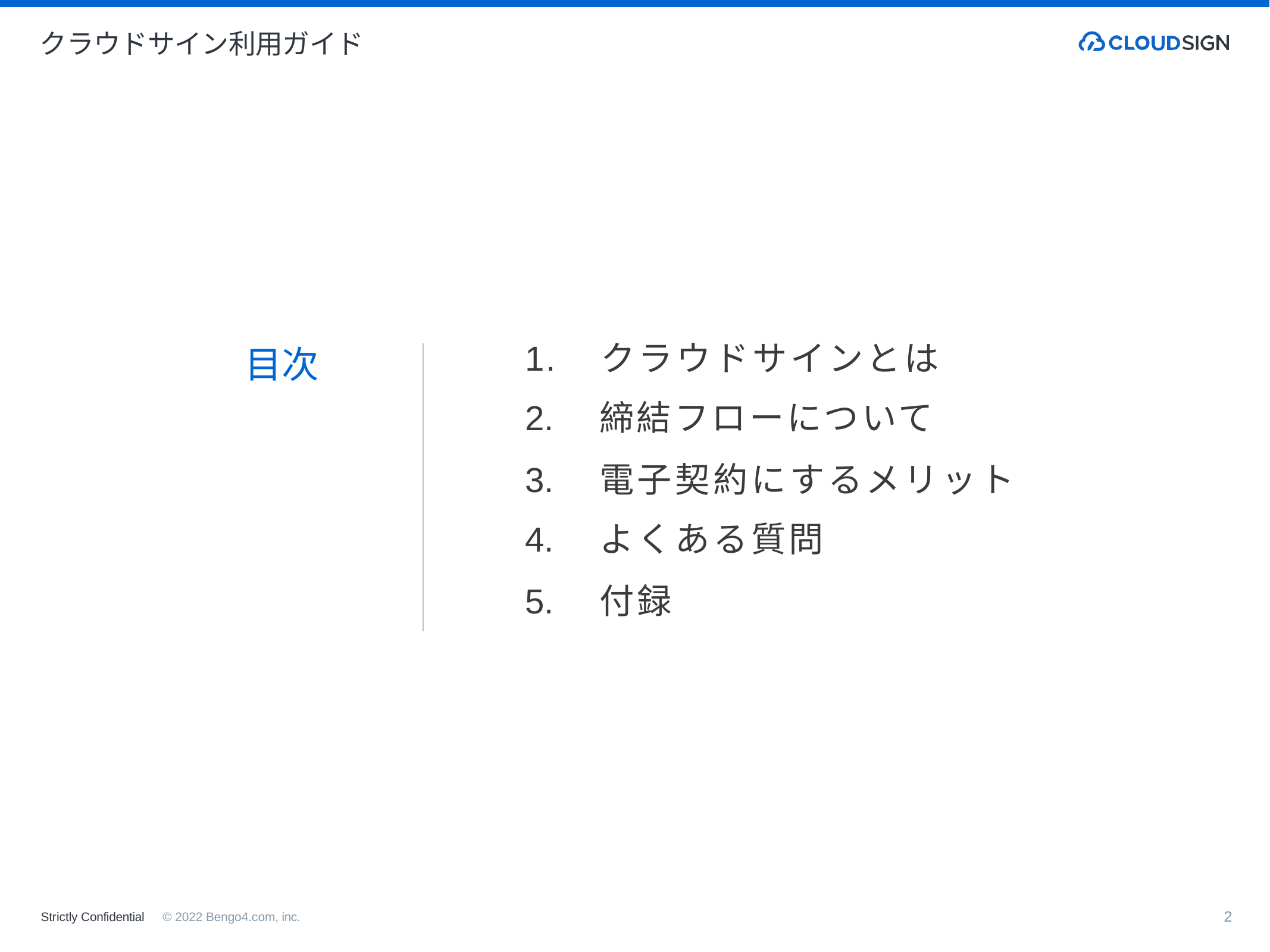

クラウドサイン利用ガイド
# 1.	クラウドサインとは
目次

締結フローについて
電子契約にするメリット
よくある質問
付録
2
Strictly Confidential　© 2022 Bengo4.com, inc.